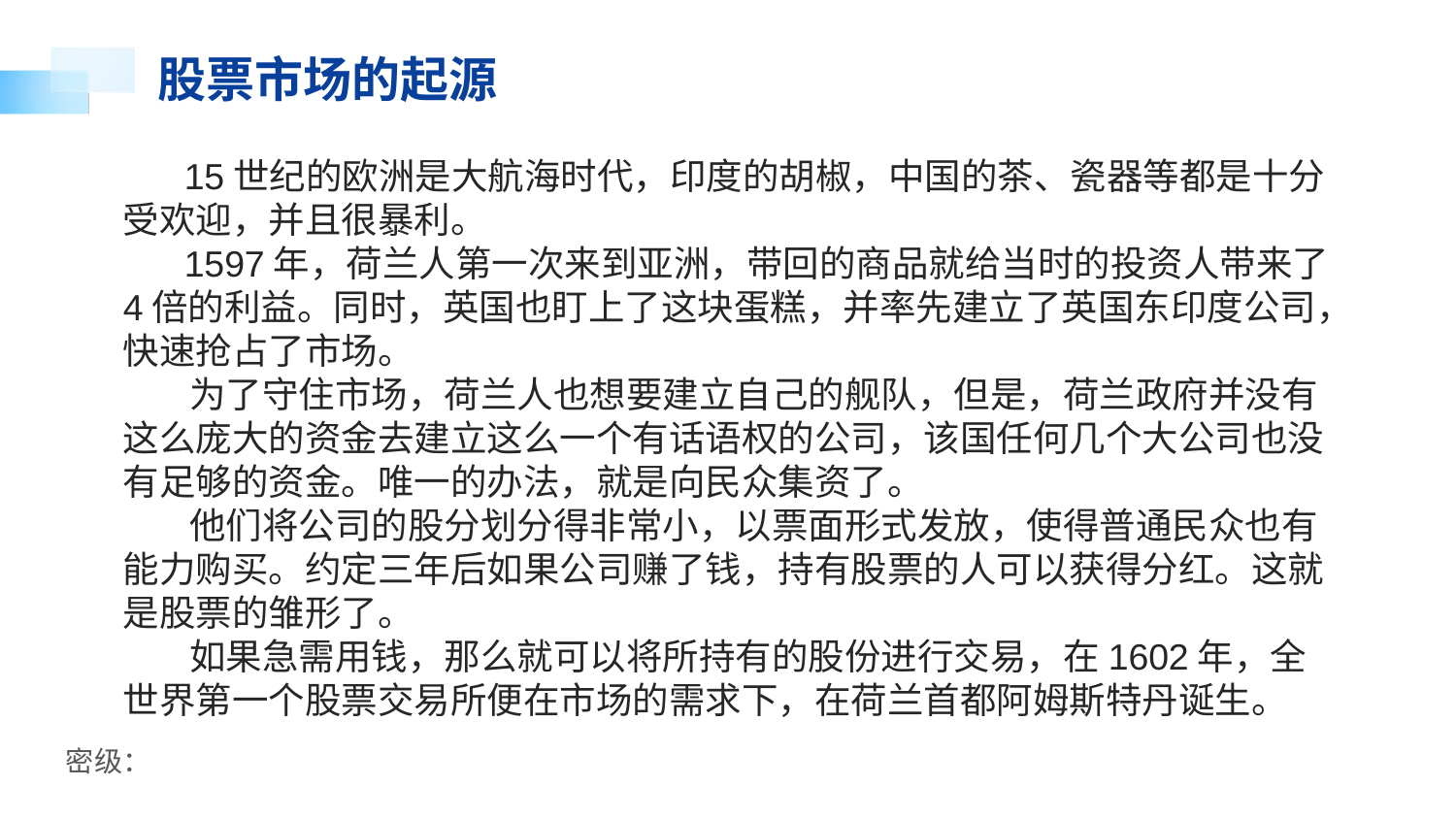

股票市场的起源
      15世纪的欧洲是大航海时代，印度的胡椒，中国的茶、瓷器等都是十分受欢迎，并且很暴利。
      1597年，荷兰人第一次来到亚洲，带回的商品就给当时的投资人带来了4倍的利益。同时，英国也盯上了这块蛋糕，并率先建立了英国东印度公司，快速抢占了市场。
       为了守住市场，荷兰人也想要建立自己的舰队，但是，荷兰政府并没有这么庞大的资金去建立这么一个有话语权的公司，该国任何几个大公司也没有足够的资金。唯一的办法，就是向民众集资了。
       他们将公司的股分划分得非常小，以票面形式发放，使得普通民众也有能力购买。约定三年后如果公司赚了钱，持有股票的人可以获得分红。这就是股票的雏形了。
       如果急需用钱，那么就可以将所持有的股份进行交易，在1602年，全世界第一个股票交易所便在市场的需求下，在荷兰首都阿姆斯特丹诞生。